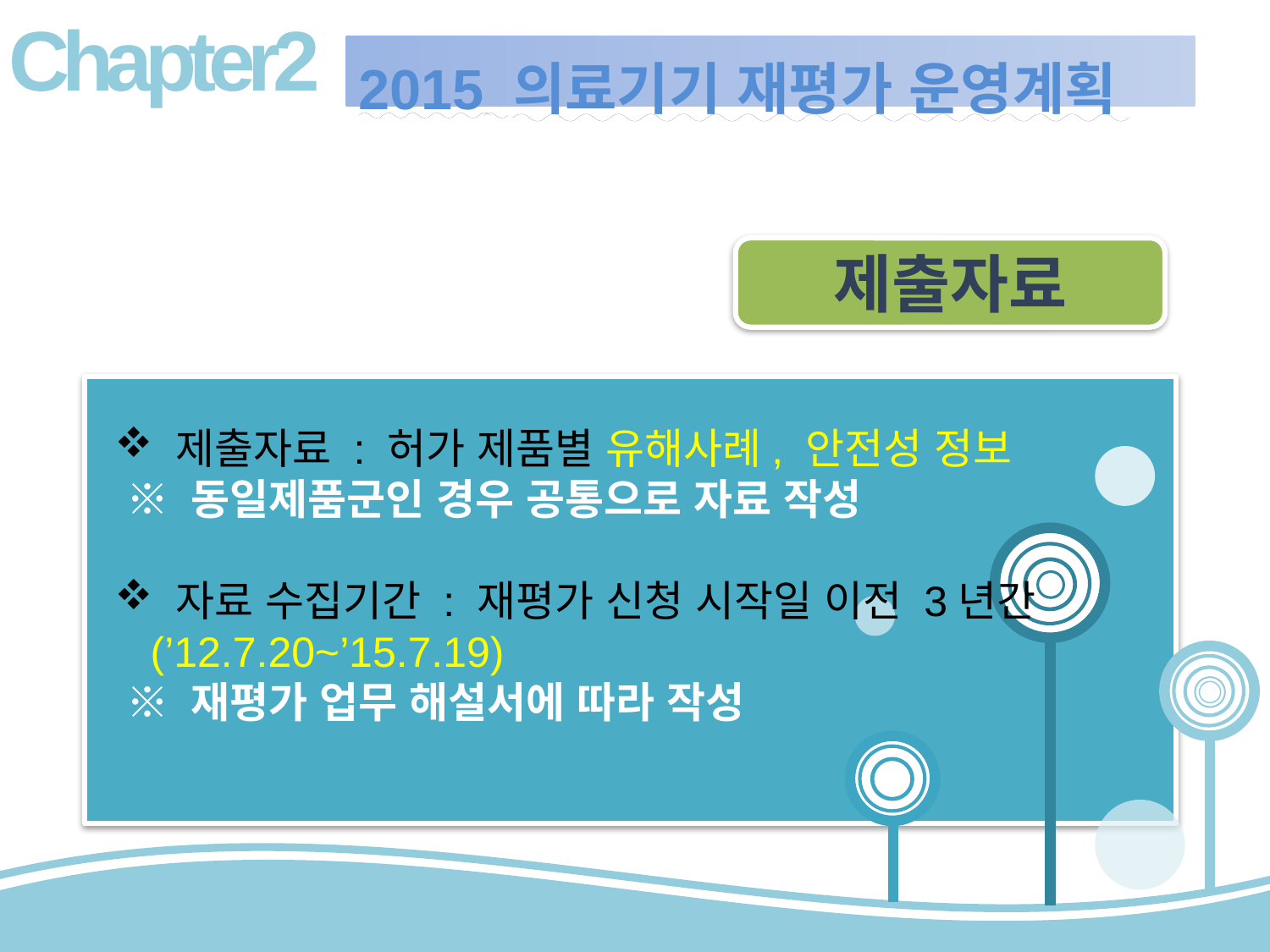

Chapter2
# 2015 의료기기 재평가 운영계획
제출자료

 제출자료 : 허가 제품별 유해사례, 안전성 정보
 ※ 동일제품군인 경우 공통으로 자료 작성

 자료 수집기간 : 재평가 신청 시작일 이전 3년간
   (’12.7.20~’15.7.19)
 ※ 재평가 업무 해설서에 따라 작성